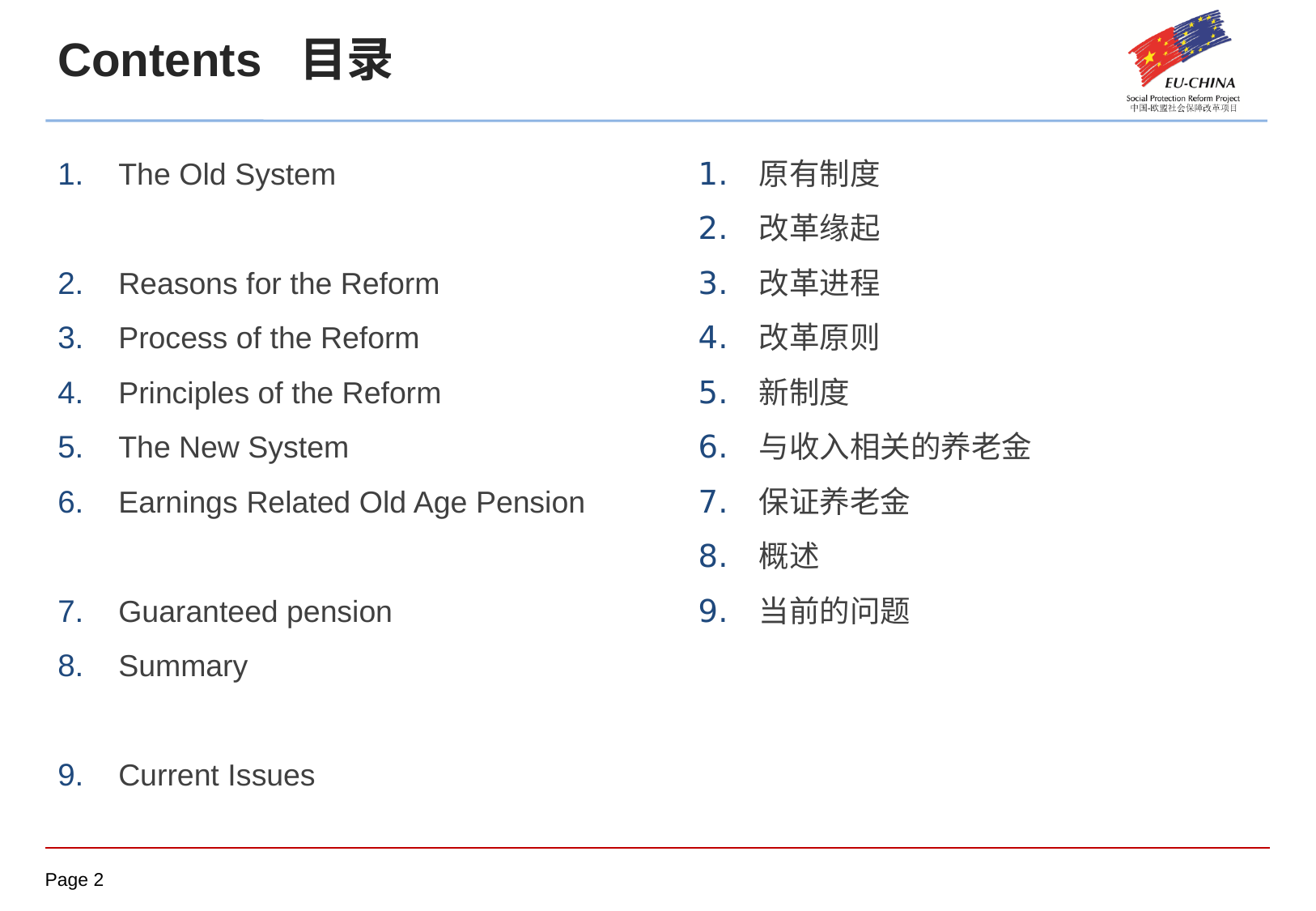

Contents  目录
The Old System
Reasons for the Reform
Process of the Reform
Principles of the Reform
The New System
Earnings Related Old Age Pension
Guaranteed pension
Summary
Current Issues
原有制度
改革缘起
改革进程
改革原则
新制度
与收入相关的养老金
保证养老金
概述
当前的问题